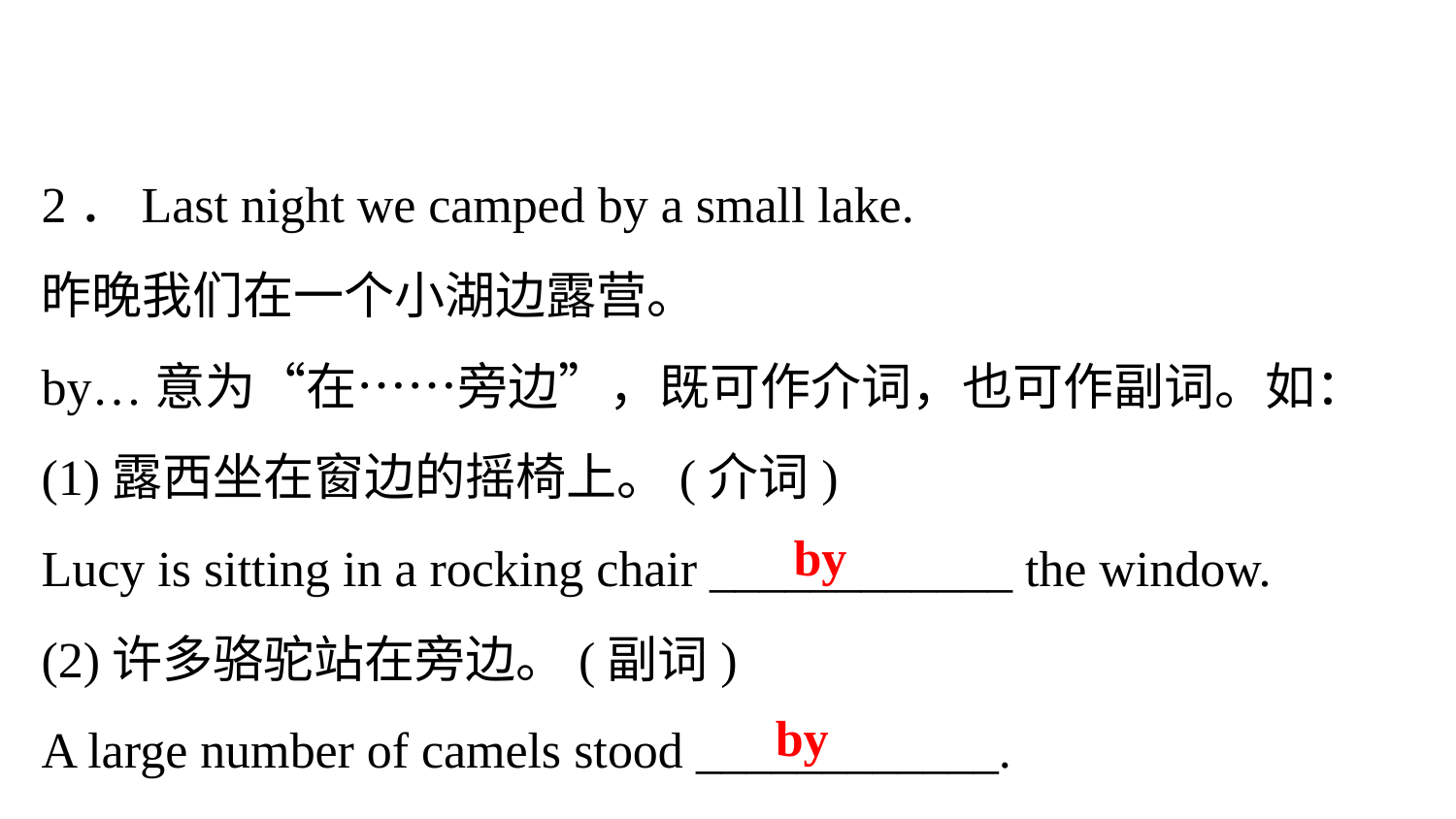

2．Last night we camped by a small lake.
昨晚我们在一个小湖边露营。
by…意为“在……旁边”，既可作介词，也可作副词。如：
(1)露西坐在窗边的摇椅上。(介词)
Lucy is sitting in a rocking chair ____________ the window.
(2)许多骆驼站在旁边。(副词)
A large number of camels stood ____________.
by
by